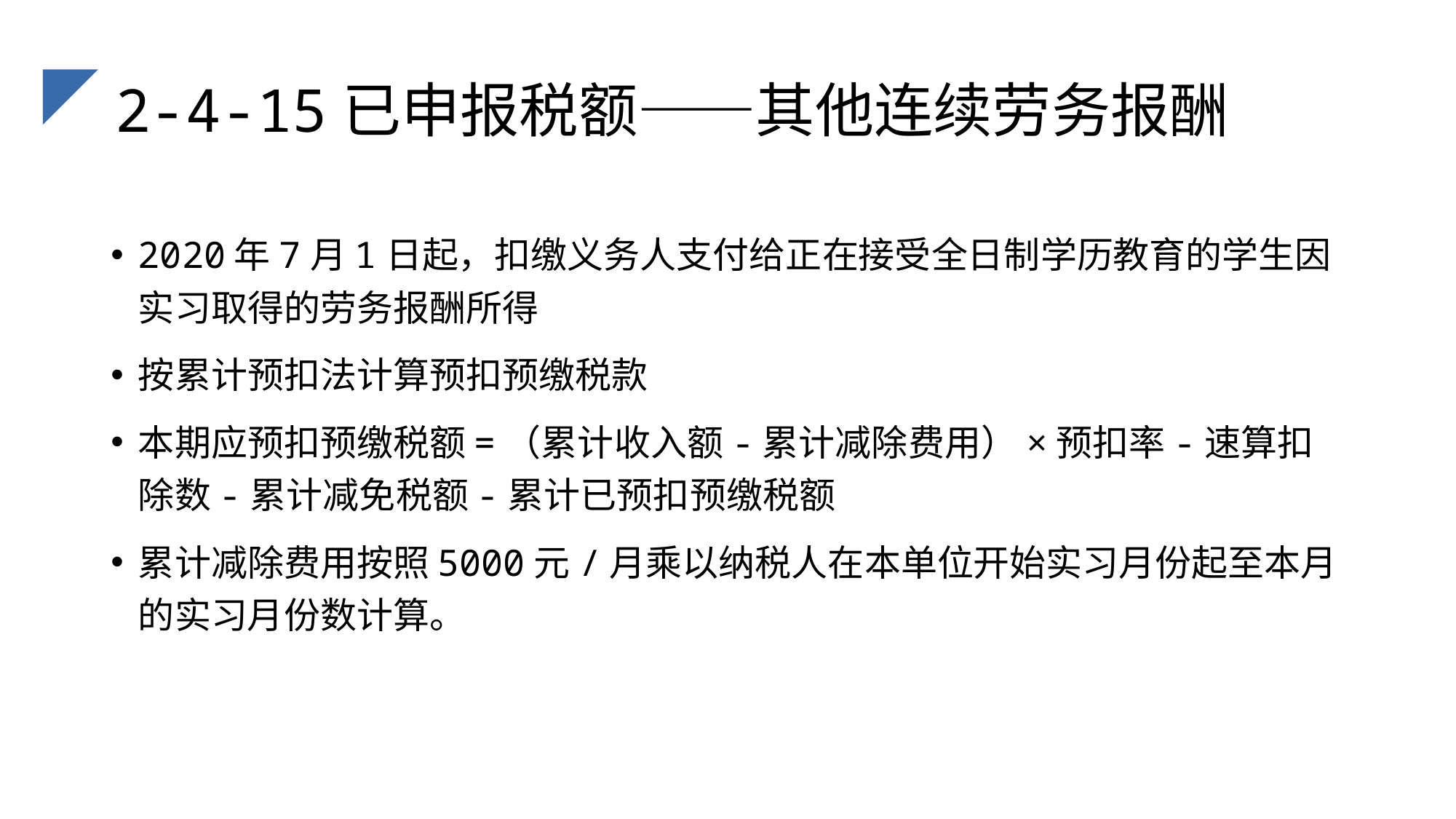

# 2-4-15已申报税额——其他连续劳务报酬
2020年7月1日起，扣缴义务人支付给正在接受全日制学历教育的学生因实习取得的劳务报酬所得
按累计预扣法计算预扣预缴税款
本期应预扣预缴税额=（累计收入额-累计减除费用）×预扣率-速算扣除数-累计减免税额-累计已预扣预缴税额
累计减除费用按照5000元/月乘以纳税人在本单位开始实习月份起至本月的实习月份数计算。